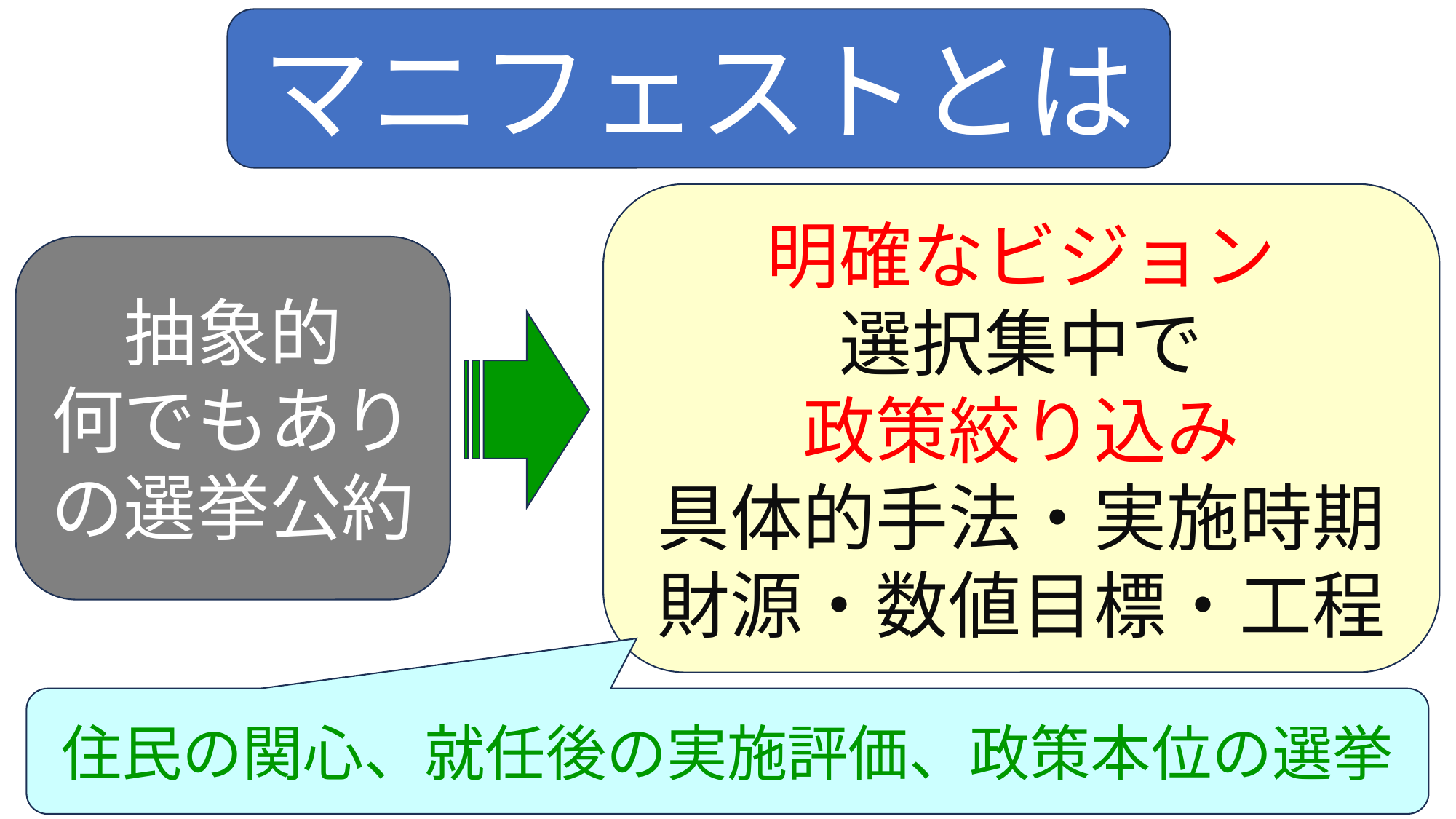

マニフェストとは
明確なビジョン
選択集中で
政策絞り込み
具体的手法・実施時期
財源・数値目標・工程
抽象的
何でもありの選挙公約

住民の関心、就任後の実施評価、政策本位の選挙